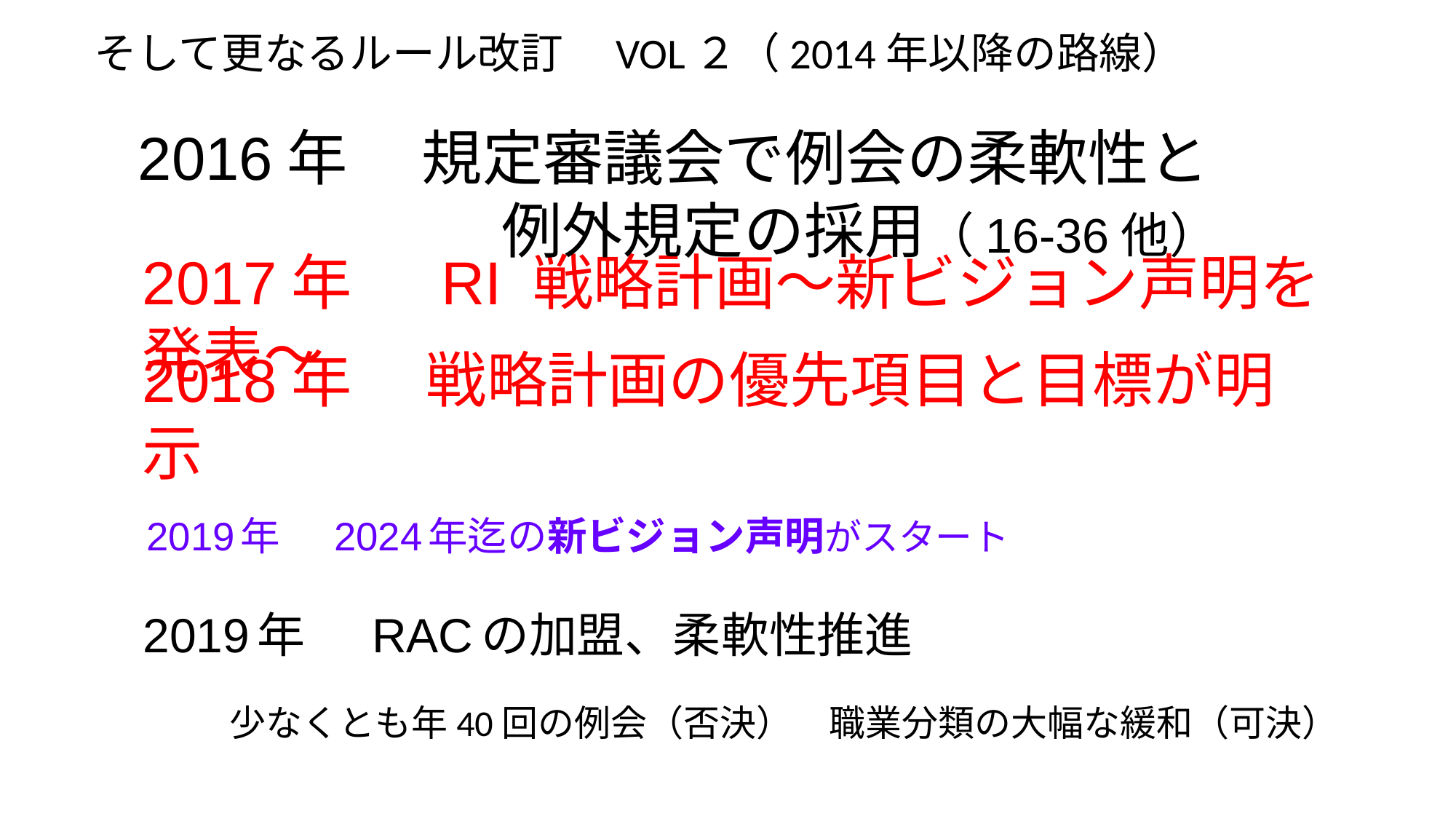

# そして更なるルール改訂　VOL２（2014年以降の路線）
2016年　 規定審議会で例会の柔軟性と
　　　　　　例外規定の採用（16-36他）

2017年 　RI 戦略計画～新ビジョン声明を発表～
2018年　 戦略計画の優先項目と目標が明示
　2019年　 2024年迄の新ビジョン声明がスタート
2019年　 RACの加盟、柔軟性推進
少なくとも年40回の例会（否決）　職業分類の大幅な緩和（可決）